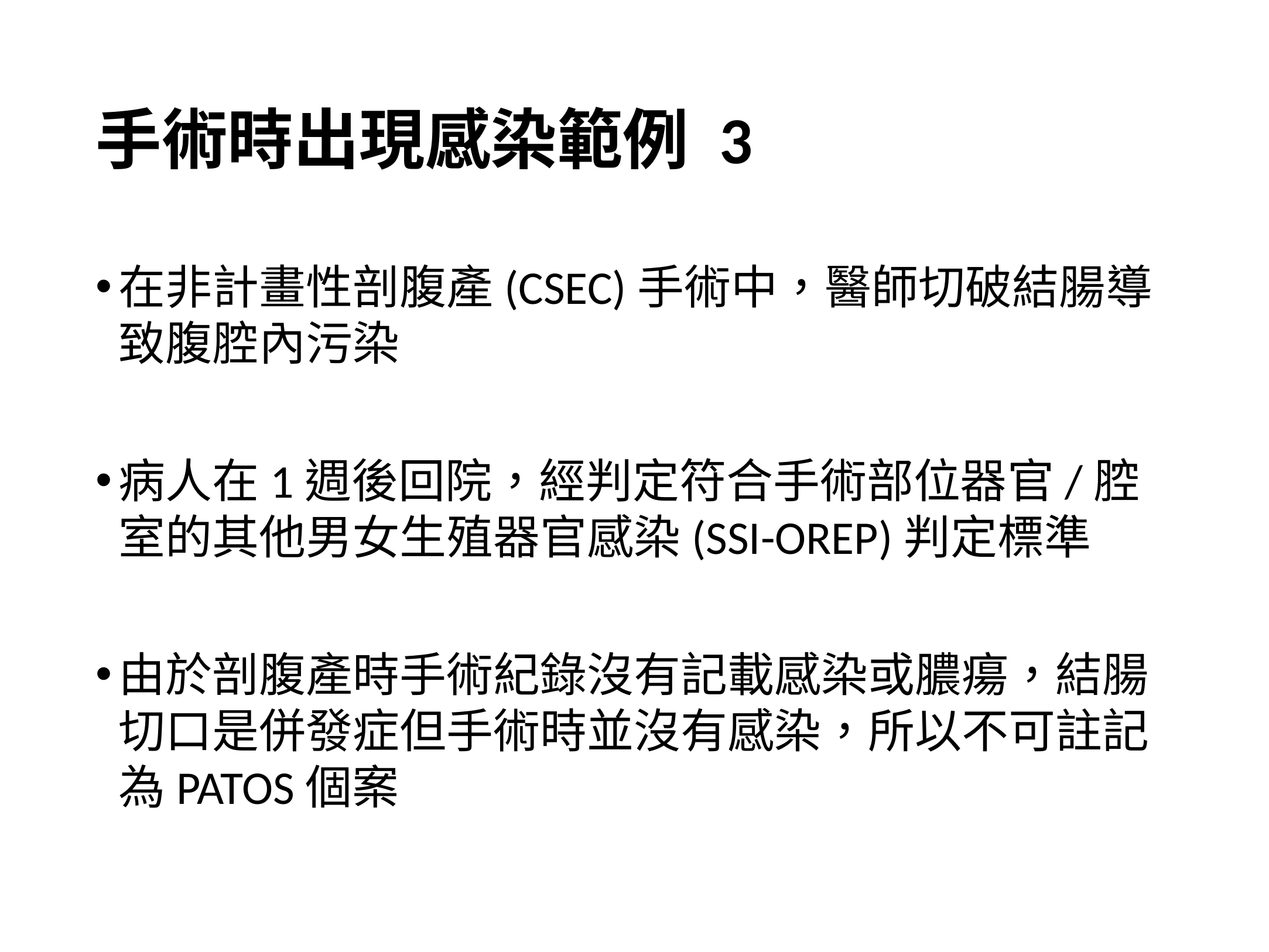

# 手術時出現感染範例 3
在非計畫性剖腹產(CSEC)手術中，醫師切破結腸導致腹腔內污染

病人在1週後回院，經判定符合手術部位器官/腔室的其他男女生殖器官感染(SSI-OREP)判定標準

由於剖腹產時手術紀錄沒有記載感染或膿瘍，結腸切口是併發症但手術時並沒有感染，所以不可註記為PATOS個案